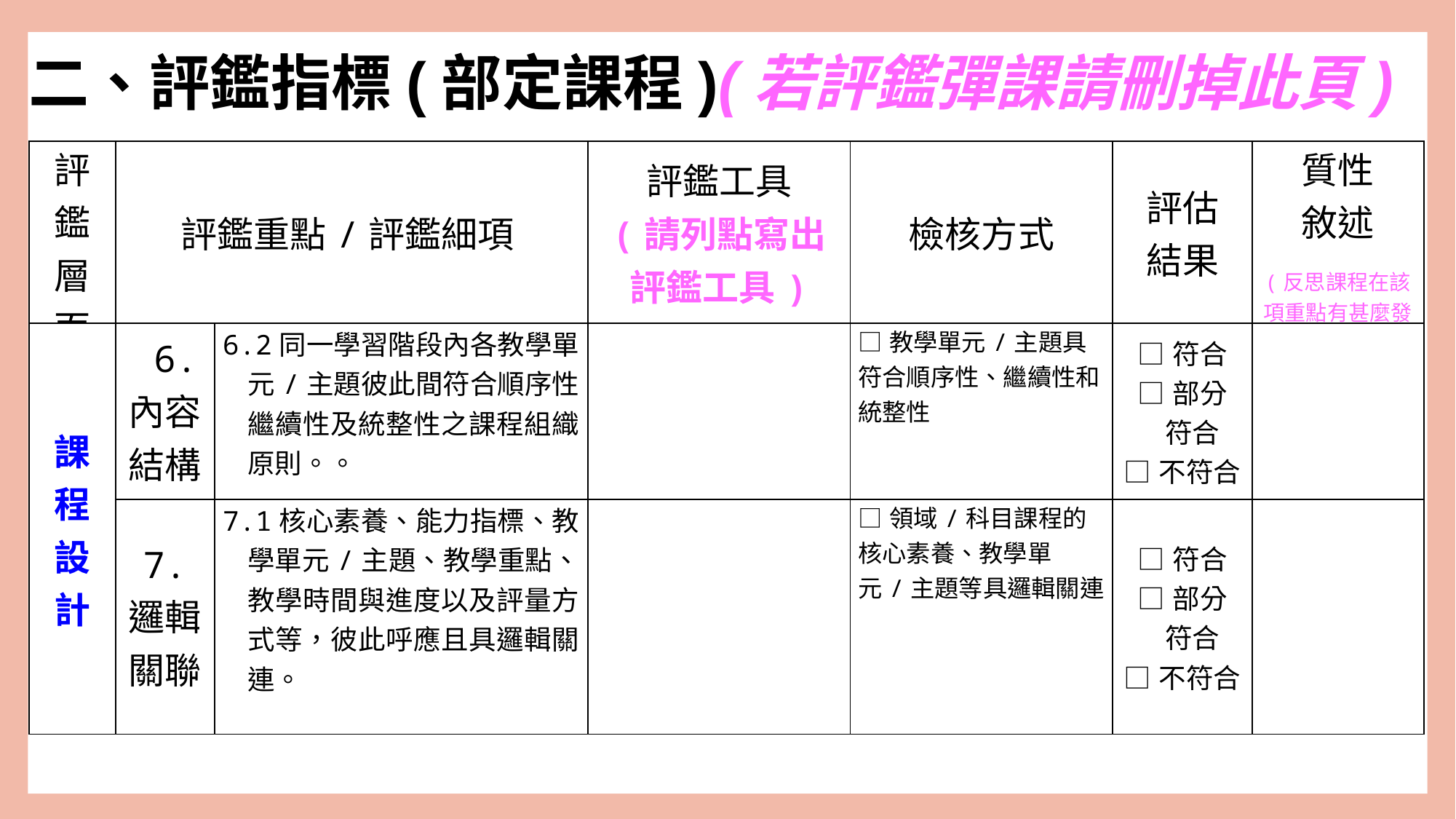

二、評鑑指標(部定課程)(若評鑑彈課請刪掉此頁)
| 評鑑 層面 | 評鑑重點/評鑑細項 |  | 評鑑工具 (請列點寫出評鑑工具) | 檢核方式 | 評估 結果 | 質性 敘述 (反思課程在該項重點有甚麼發現或改進之處) |
| --- | --- | --- | --- | --- | --- | --- |
| 課 程 設 計 | 6. 內容結構 | 6.2同一學習階段內各教學單元/主題彼此間符合順序性、繼續性及統整性之課程組織原則。。 |  | □教學單元/主題具符合順序性、繼續性和統整性 | □符合 □部分 符合 □不符合 |  |
|  | 7. 邏輯關聯 | 7.1核心素養、能力指標、教學單元/主題、教學重點、教學時間與進度以及評量方式等，彼此呼應且具邏輯關連。 |  | □領域/科目課程的核心素養、教學單元/主題等具邏輯關連 | □符合 □部分 符合 □不符合 |  |